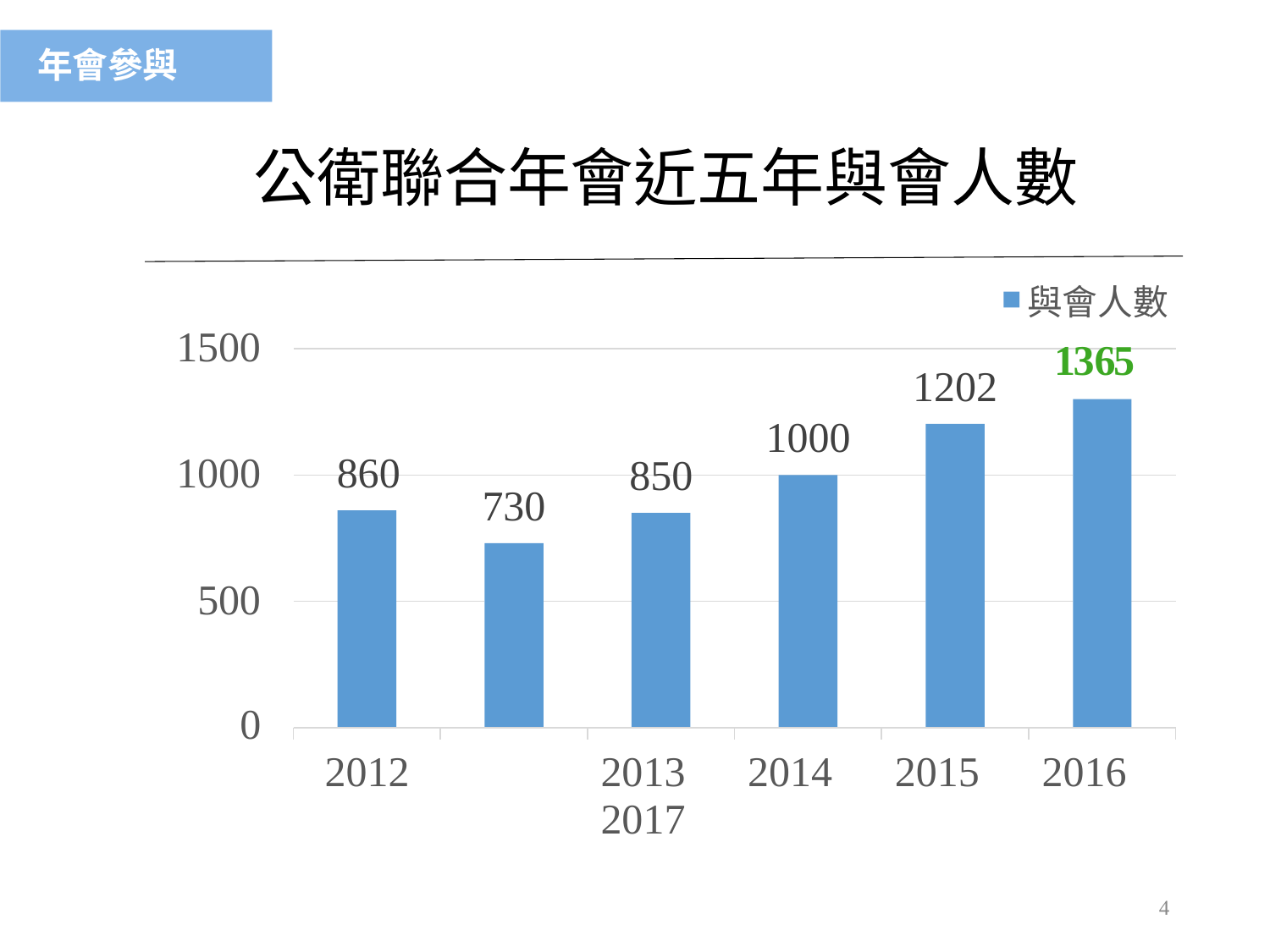

年會參與
# 公衛聯合年會近五年與會人數

與會人數

1500
1365

1202

1000

1000	860
850

730

500

0
2012	2013	2014	2015	2016	2017

4